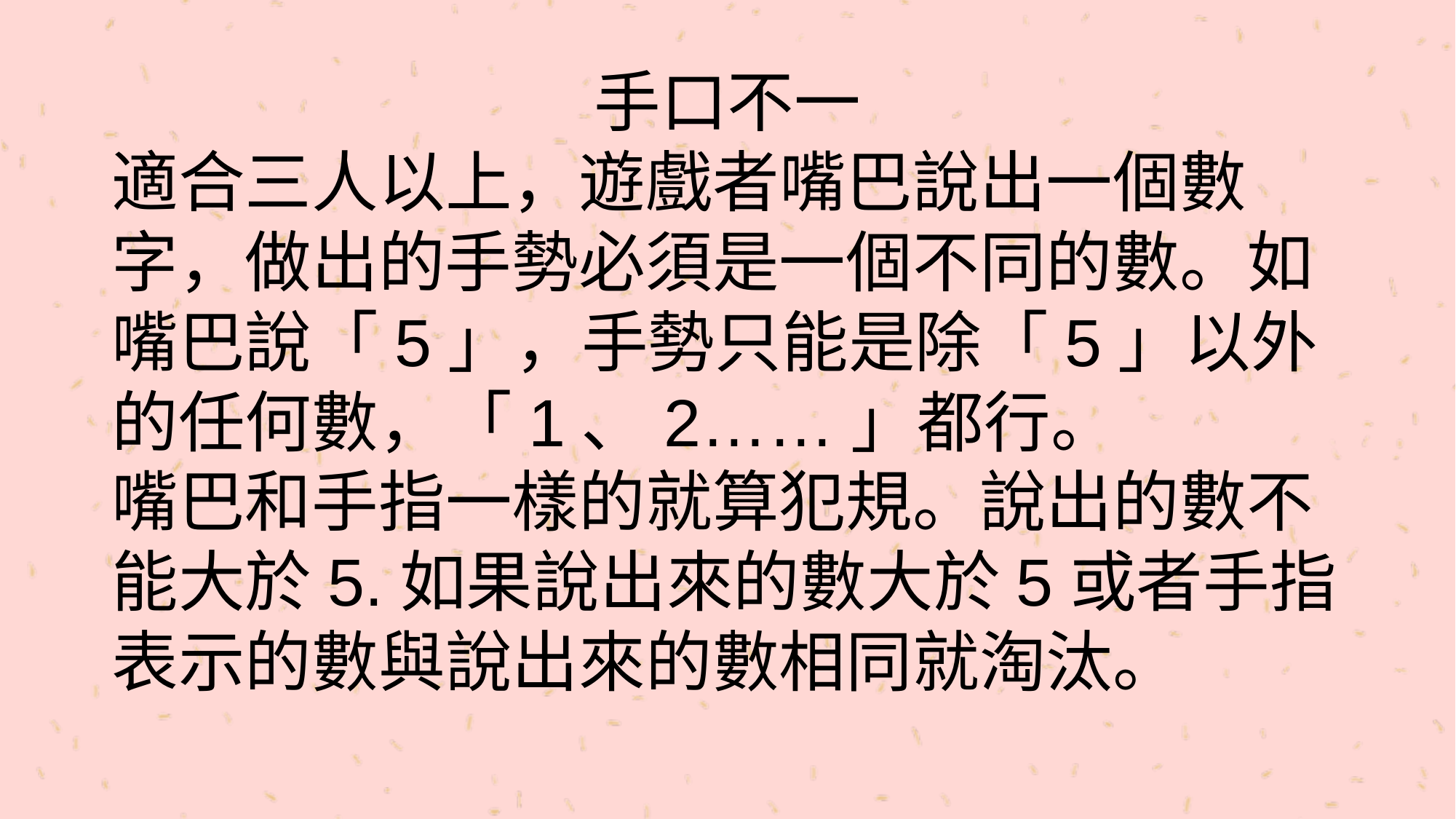

手口不一
適合三人以上，遊戲者嘴巴說出一個數字，做出的手勢必須是一個不同的數。如嘴巴說「5」，手勢只能是除「5」以外的任何數，「1、2……」都行。
嘴巴和手指一樣的就算犯規。說出的數不能大於5.如果說出來的數大於5或者手指表示的數與說出來的數相同就淘汰。